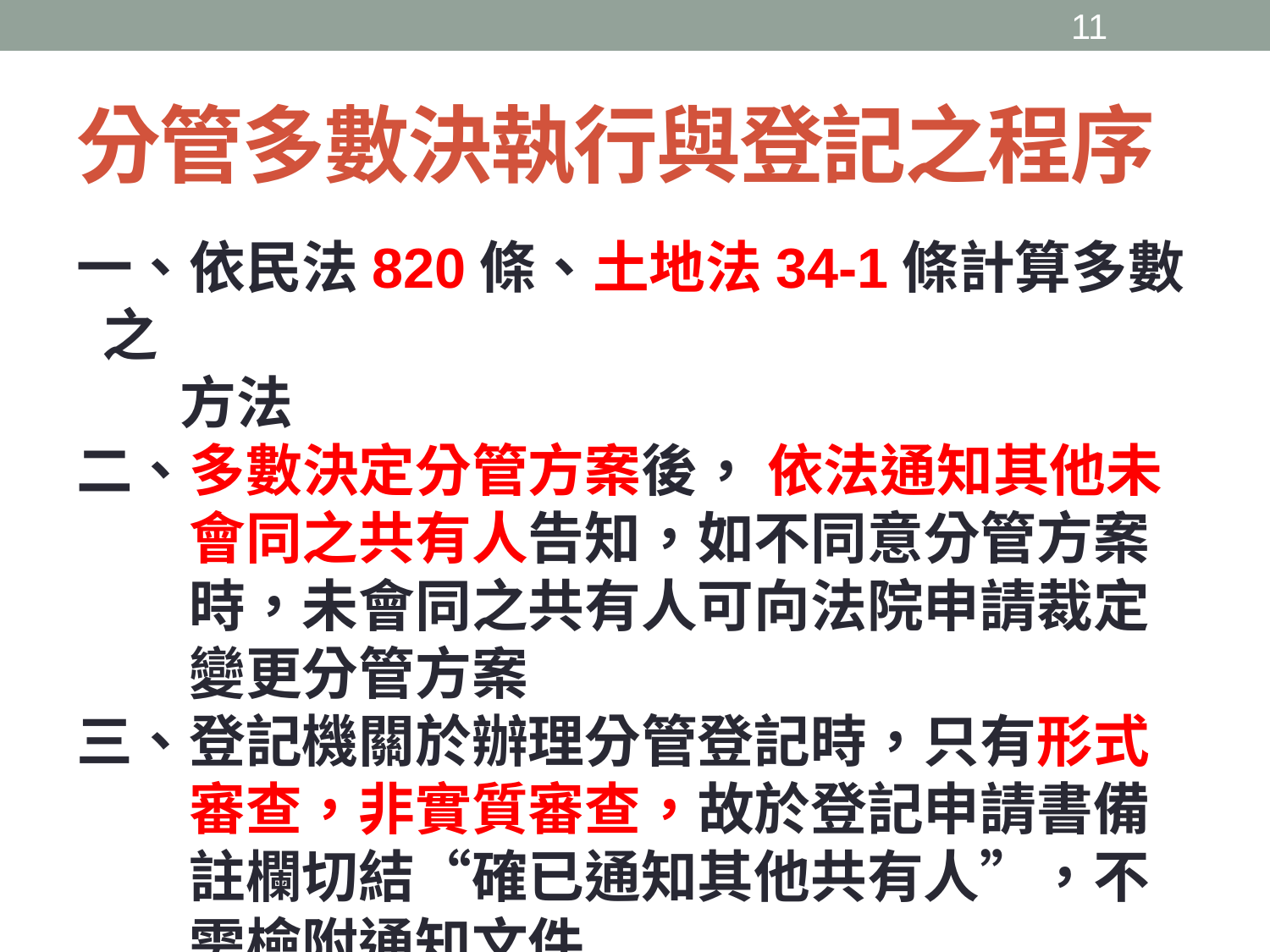

11
# 分管多數決執行與登記之程序
一、依民法820條、土地法34-1條計算多數之
       方法
二、多數決定分管方案後， 依法通知其他未
　　會同之共有人告知，如不同意分管方案
　　時，未會同之共有人可向法院申請裁定
　　變更分管方案
三、登記機關於辦理分管登記時，只有形式
　　審查，非實質審查，故於登記申請書備
　　註欄切結“確已通知其他共有人”，不
　　需檢附通知文件